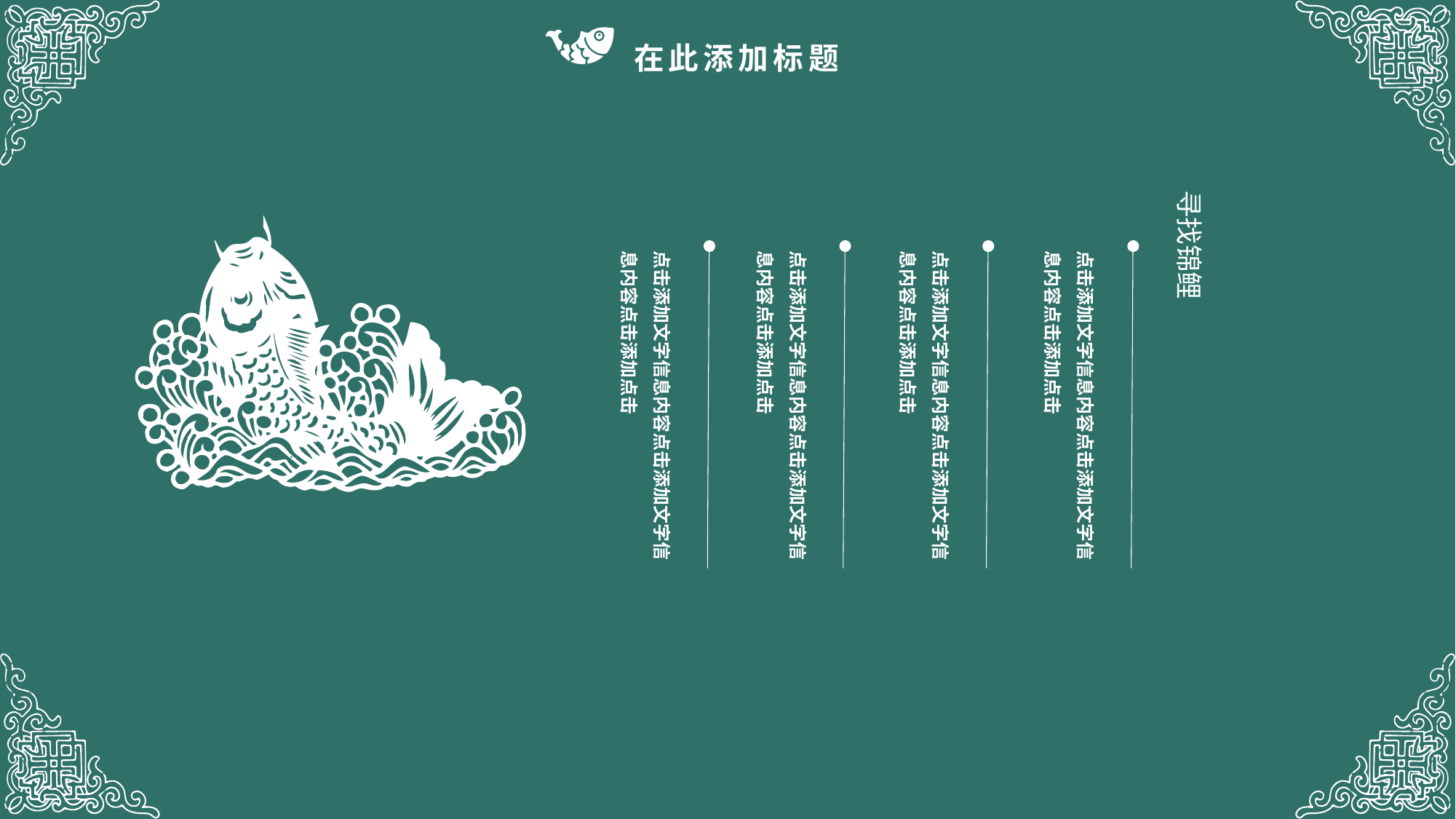

在此添加标题

寻找锦鲤
点击添加文字信息内容点击添加文字信息内容点击添加点击

点击添加文字信息内容点击添加文字信息内容点击添加点击

点击添加文字信息内容点击添加文字信息内容点击添加点击

点击添加文字信息内容点击添加文字信息内容点击添加点击